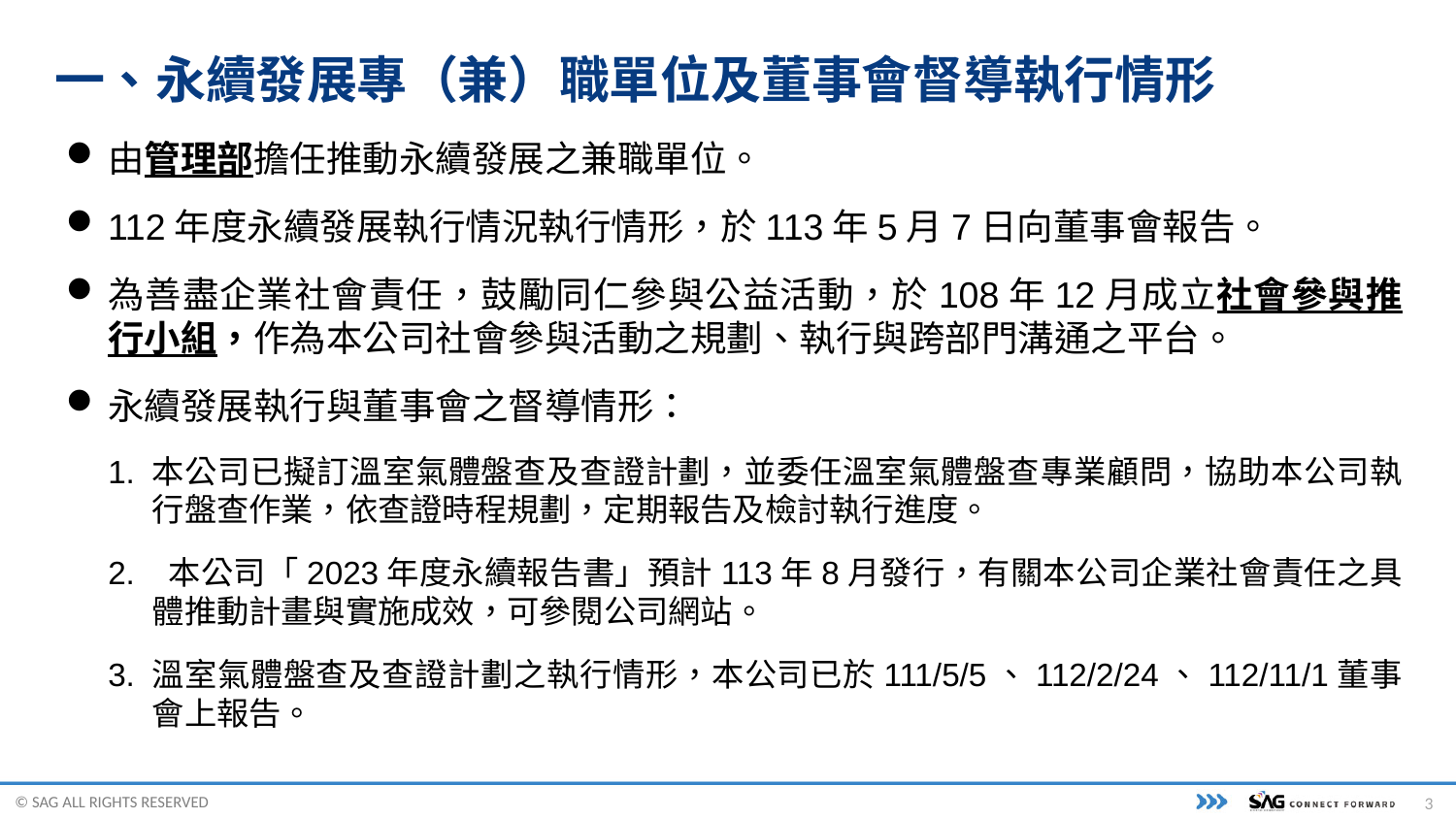

# 一、永續發展專（兼）職單位及董事會督導執行情形

由管理部擔任推動永續發展之兼職單位。
112年度永續發展執行情況執行情形，於113年5月7日向董事會報告。
為善盡企業社會責任，鼓勵同仁參與公益活動，於108年12月成立社會參與推行小組，作為本公司社會參與活動之規劃、執行與跨部門溝通之平台。
永續發展執行與董事會之督導情形：
本公司已擬訂溫室氣體盤查及查證計劃，並委任溫室氣體盤查專業顧問，協助本公司執行盤查作業，依查證時程規劃，定期報告及檢討執行進度。
 本公司「2023年度永續報告書」預計113年8月發行，有關本公司企業社會責任之具體推動計畫與實施成效，可參閱公司網站。
溫室氣體盤查及查證計劃之執行情形，本公司已於111/5/5、112/2/24、112/11/1董事會上報告。